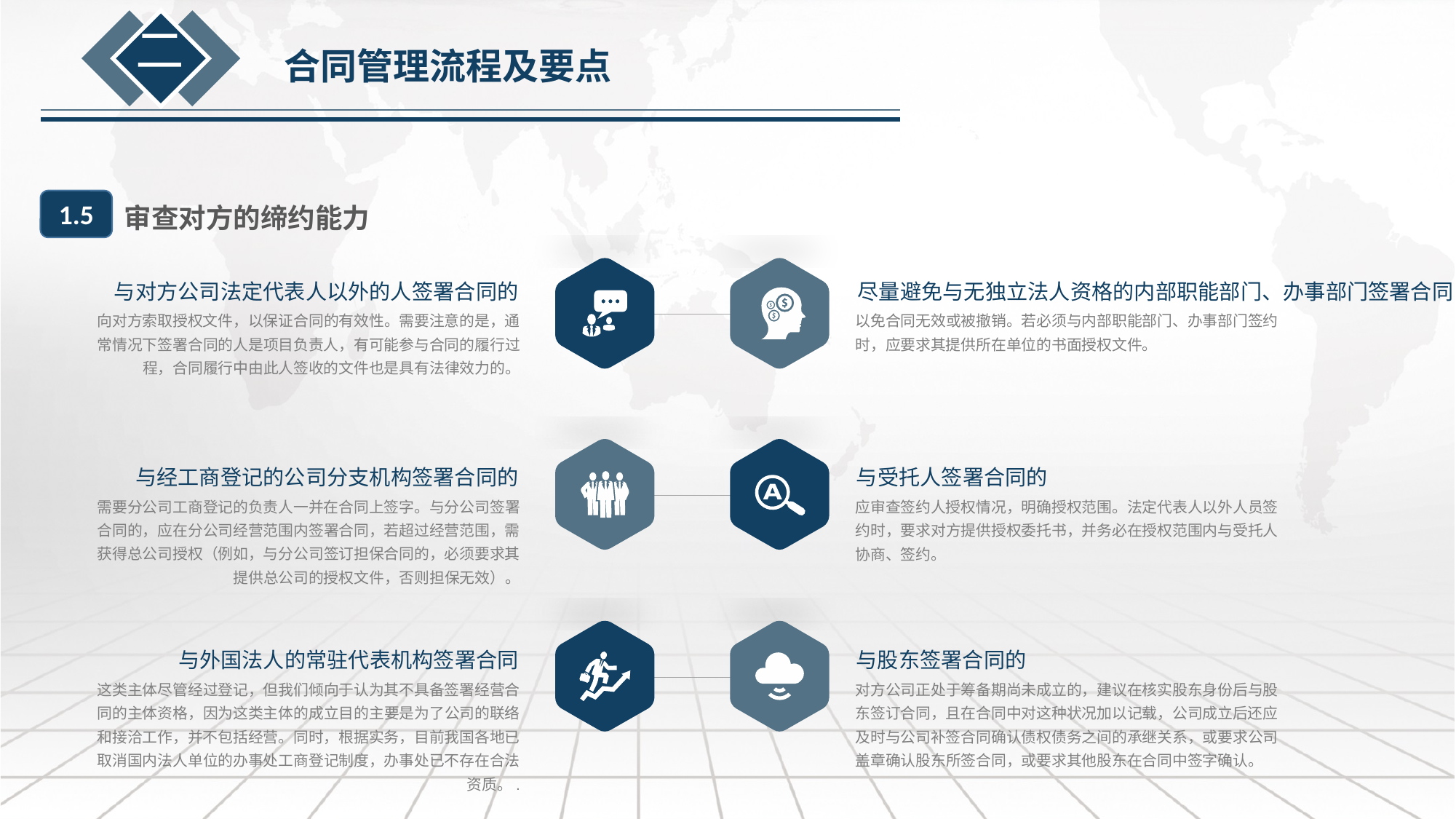

二

合同管理流程及要点
1.5
审查对方的缔约能力

与对方公司法定代表人以外的人签署合同的
尽量避免与无独立法人资格的内部职能部门、办事部门签署合同

向对方索取授权文件，以保证合同的有效性。需要注意的是，通常情况下签署合同的人是项目负责人，有可能参与合同的履行过程，合同履行中由此人签收的文件也是具有法律效力的。
以免合同无效或被撤销。若必须与内部职能部门、办事部门签约时，应要求其提供所在单位的书面授权文件。

与经工商登记的公司分支机构签署合同的
与受托人签署合同的

需要分公司工商登记的负责人一并在合同上签字。与分公司签署合同的，应在分公司经营范围内签署合同，若超过经营范围，需获得总公司授权（例如，与分公司签订担保合同的，必须要求其提供总公司的授权文件，否则担保无效）。
应审查签约人授权情况，明确授权范围。法定代表人以外人员签约时，要求对方提供授权委托书，并务必在授权范围内与受托人协商、签约。

与外国法人的常驻代表机构签署合同
与股东签署合同的

这类主体尽管经过登记，但我们倾向于认为其不具备签署经营合同的主体资格，因为这类主体的成立目的主要是为了公司的联络和接洽工作，并不包括经营。同时，根据实务，目前我国各地已取消国内法人单位的办事处工商登记制度，办事处已不存在合法资质。.
对方公司正处于筹备期尚未成立的，建议在核实股东身份后与股东签订合同，且在合同中对这种状况加以记载，公司成立后还应及时与公司补签合同确认债权债务之间的承继关系，或要求公司盖章确认股东所签合同，或要求其他股东在合同中签字确认。